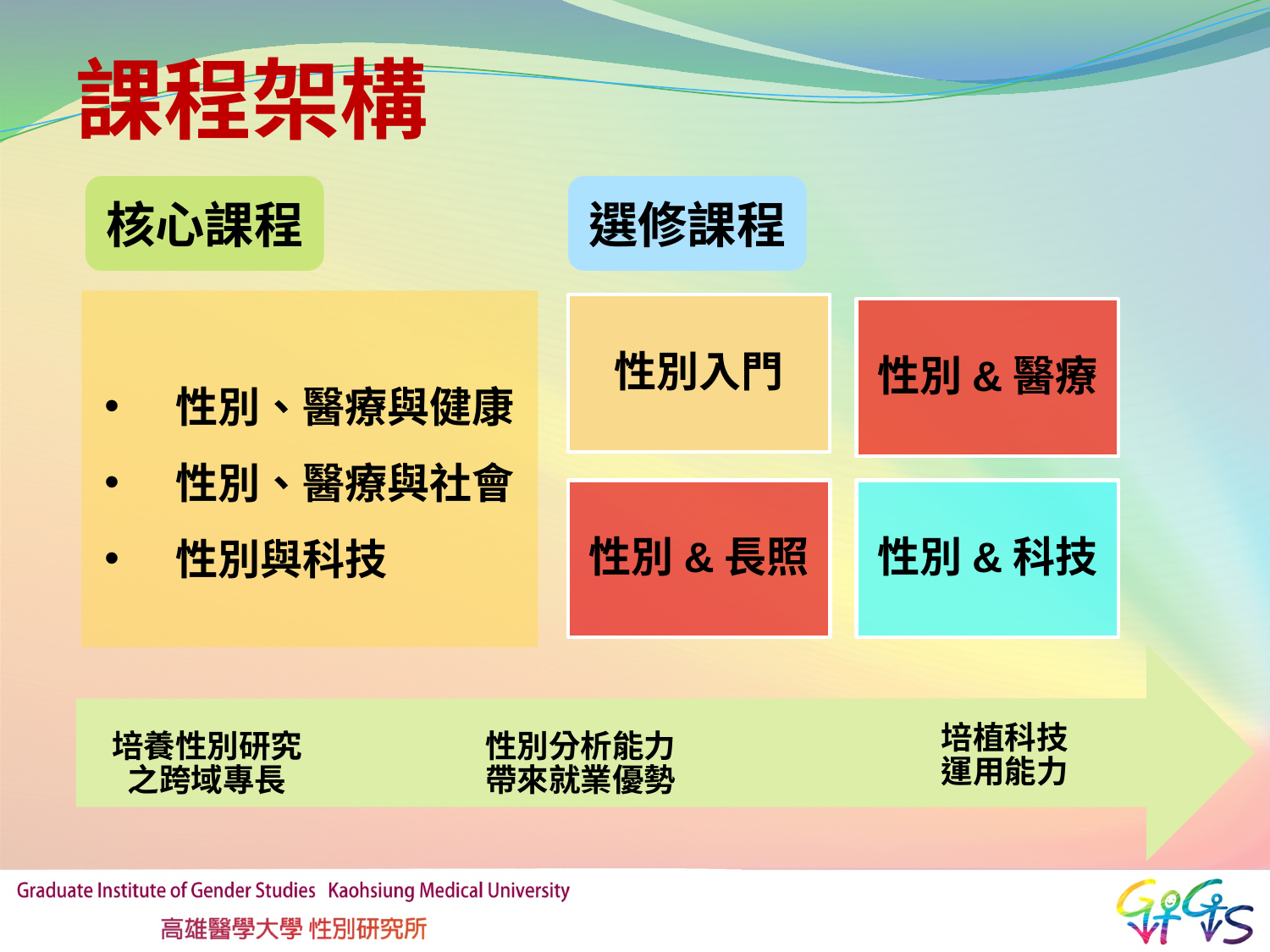

# 課程架構
核心課程
選修課程

性別入門
性別&醫療
性別&長照
性別&科技
性別、醫療與健康
性別、醫療與社會
性別與科技
培植科技運用能力

培養性別研究之跨域專長

性別分析能力帶來就業優勢